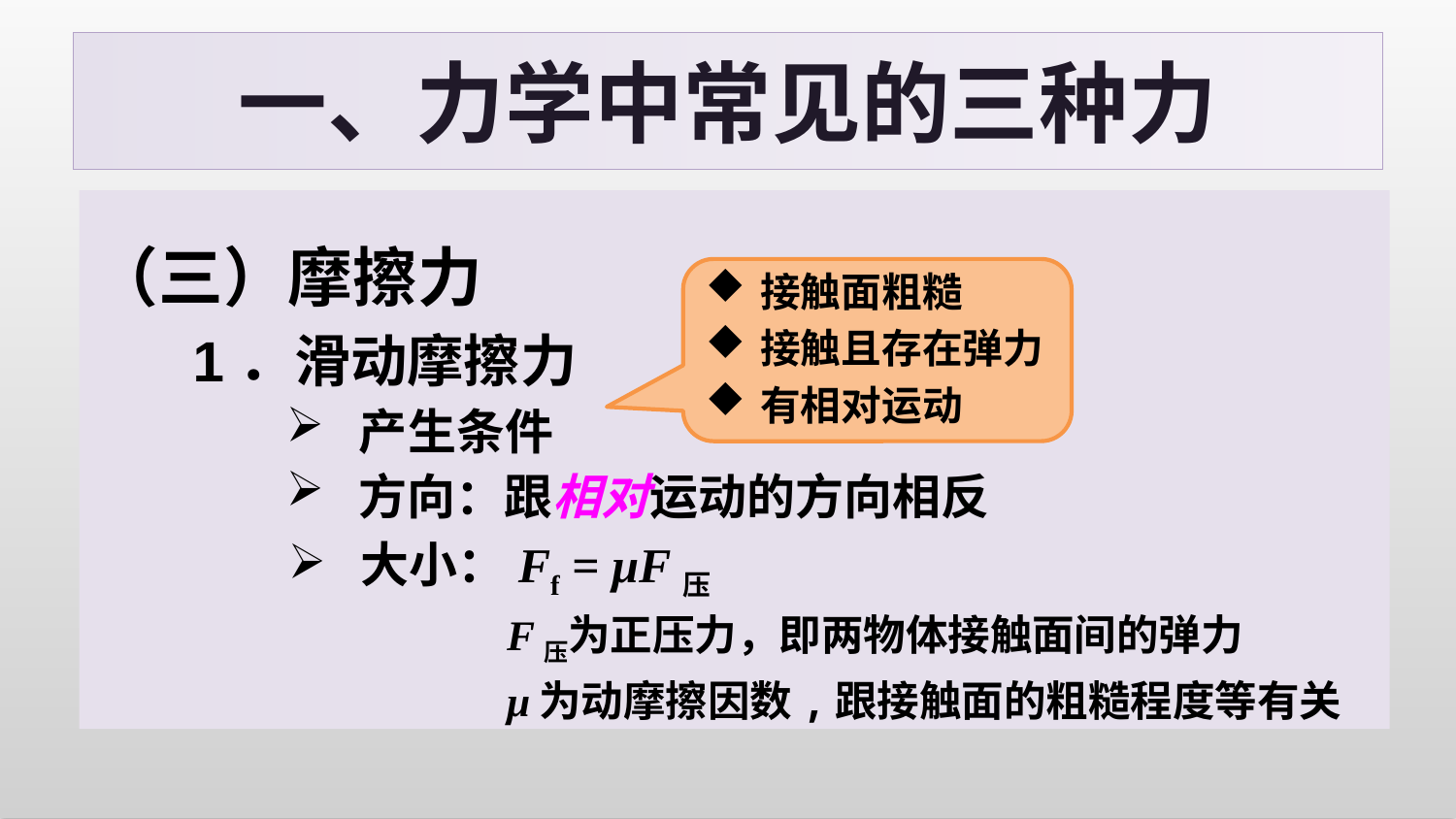

# 一、力学中常见的三种力
（三）摩擦力
1．滑动摩擦力

接触面粗糙
接触且存在弹力
有相对运动

产生条件
方向：跟相对运动的方向相反
大小：Ff = μF压
F压为正压力，即两物体接触面间的弹力
μ为动摩擦因数,跟接触面的粗糙程度等有关